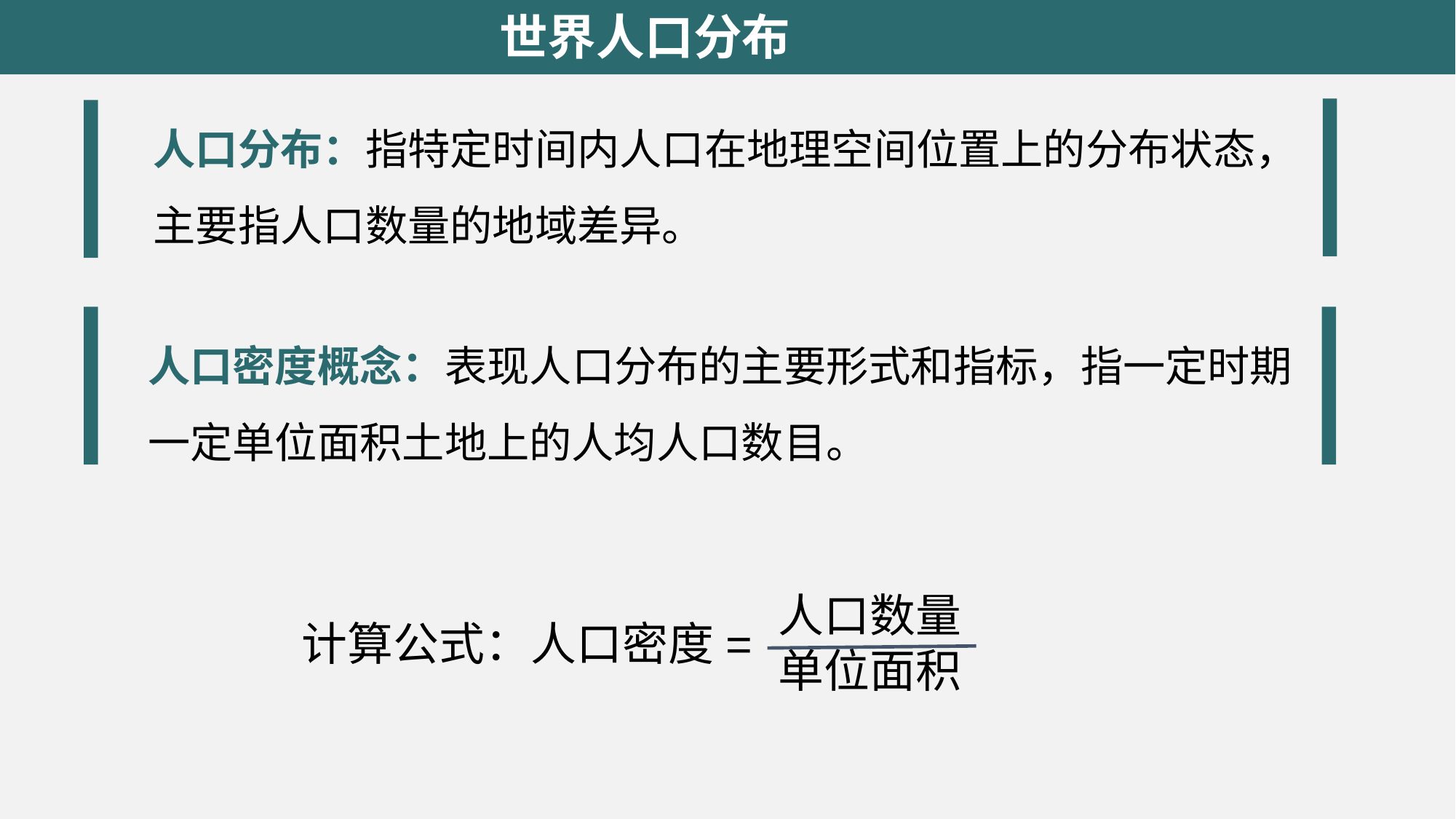

世界人口分布
人口分布：指特定时间内人口在地理空间位置上的分布状态，主要指人口数量的地域差异。

人口密度概念：表现人口分布的主要形式和指标，指一定时期一定单位面积土地上的人均人口数目。
人口数量
单位面积
计算公式：人口密度=